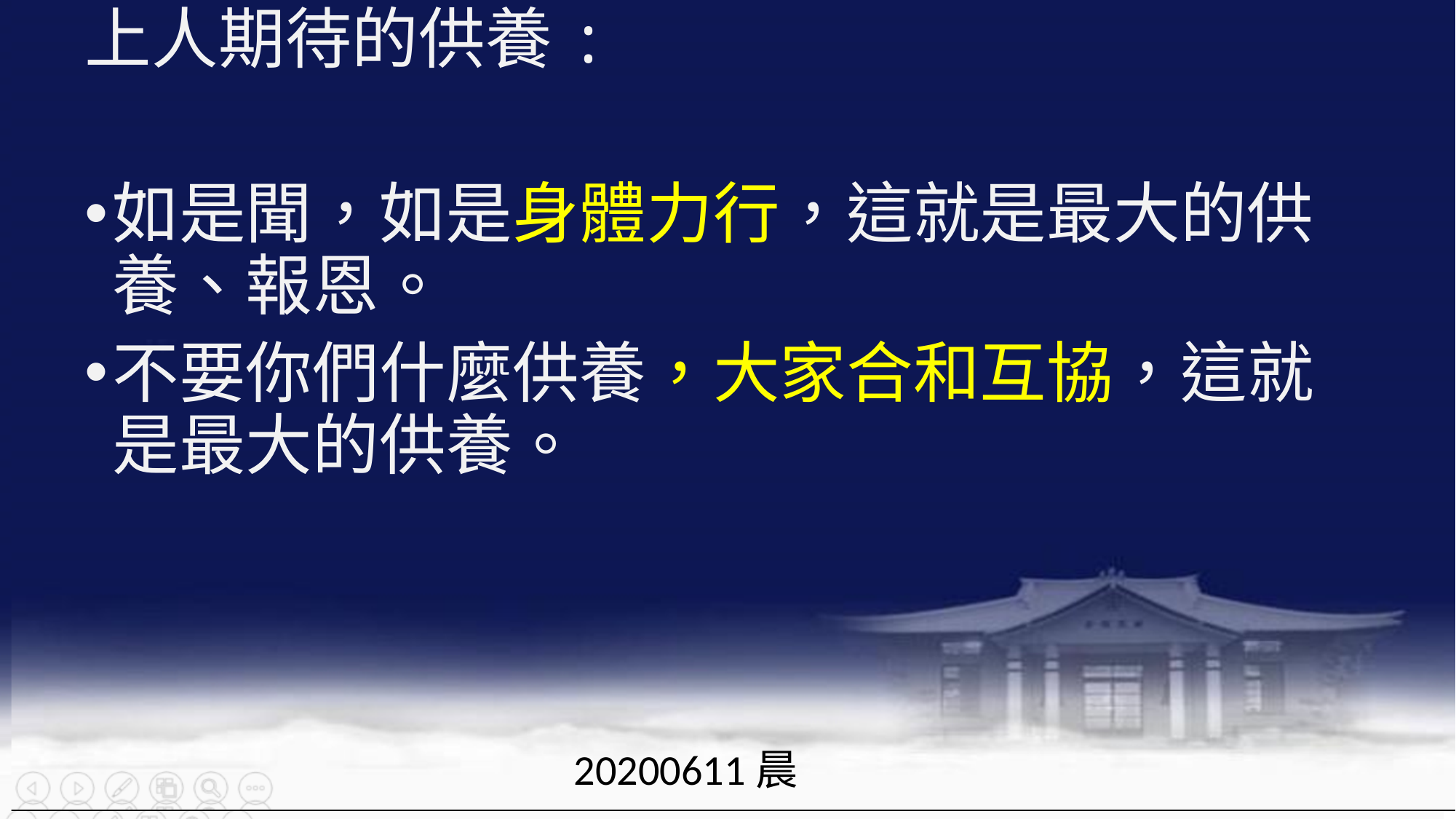

上人期待的供養:

如是聞，如是身體力行，這就是最大的供養、報恩。
不要你們什麼供養，大家合和互協，這就是最大的供養。
20200611晨